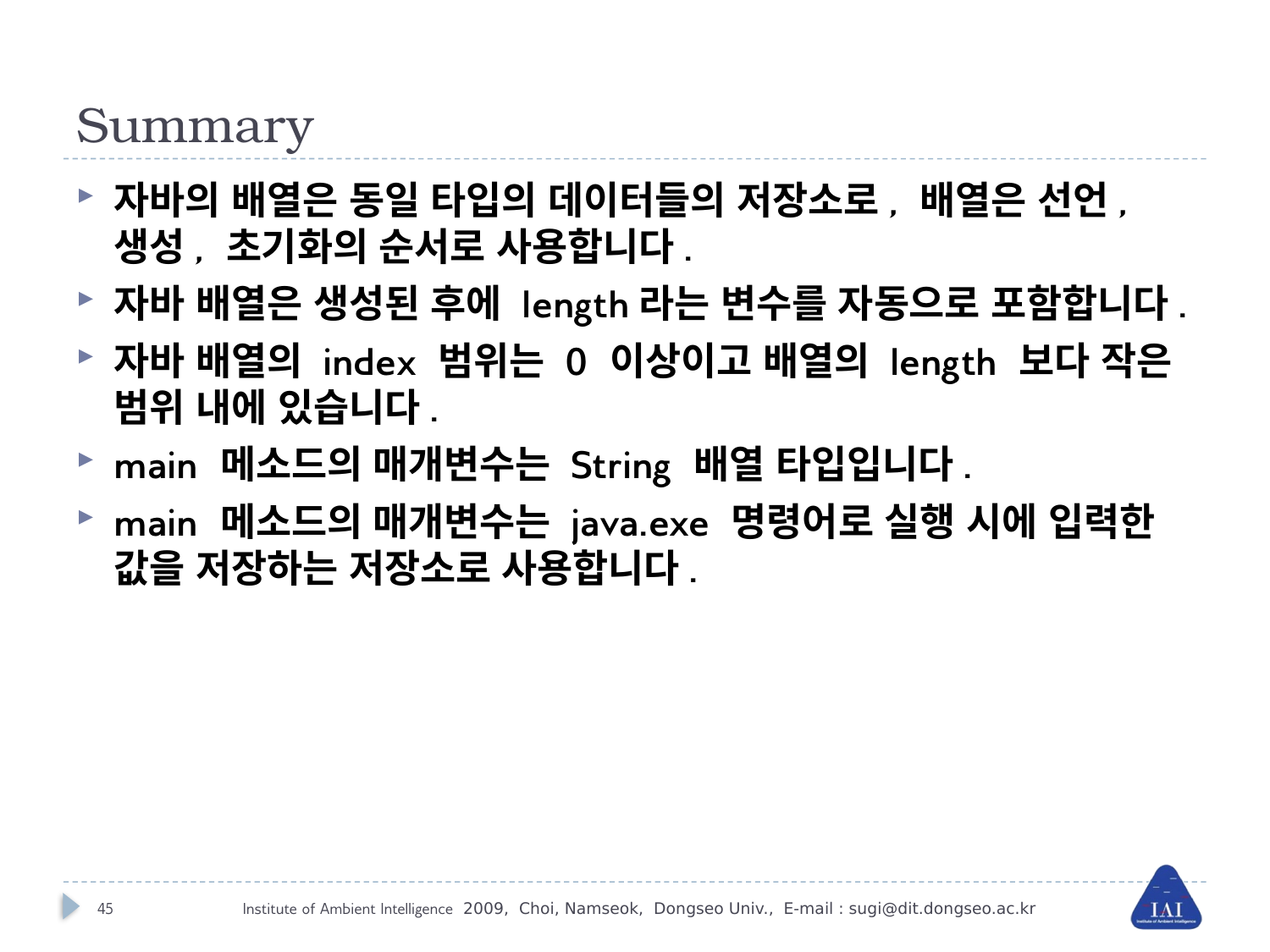

# Summary
자바의 배열은 동일 타입의 데이터들의 저장소로, 배열은 선언, 생성, 초기화의 순서로 사용합니다.
자바 배열은 생성된 후에 length라는 변수를 자동으로 포함합니다.
자바 배열의 index 범위는 0 이상이고 배열의 length 보다 작은 범위 내에 있습니다.
main 메소드의 매개변수는 String 배열 타입입니다.
main 메소드의 매개변수는 java.exe 명령어로 실행 시에 입력한 값을 저장하는 저장소로 사용합니다.